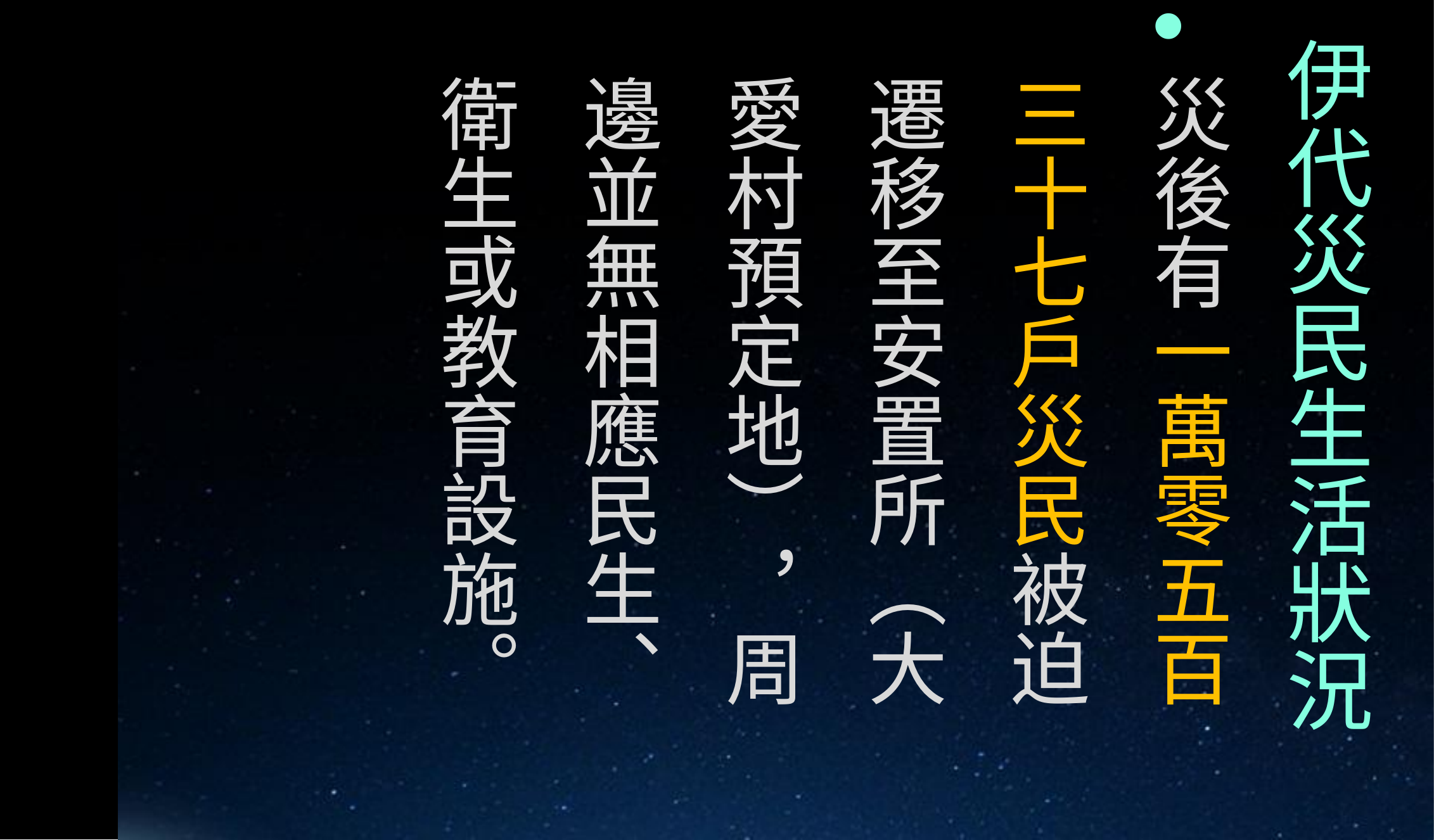

災後有一萬零五百三十七戶災民被迫遷移至安置所（大愛村預定地），周邊並無相應民生、衛生或教育設施。
# 伊代災民生活狀況